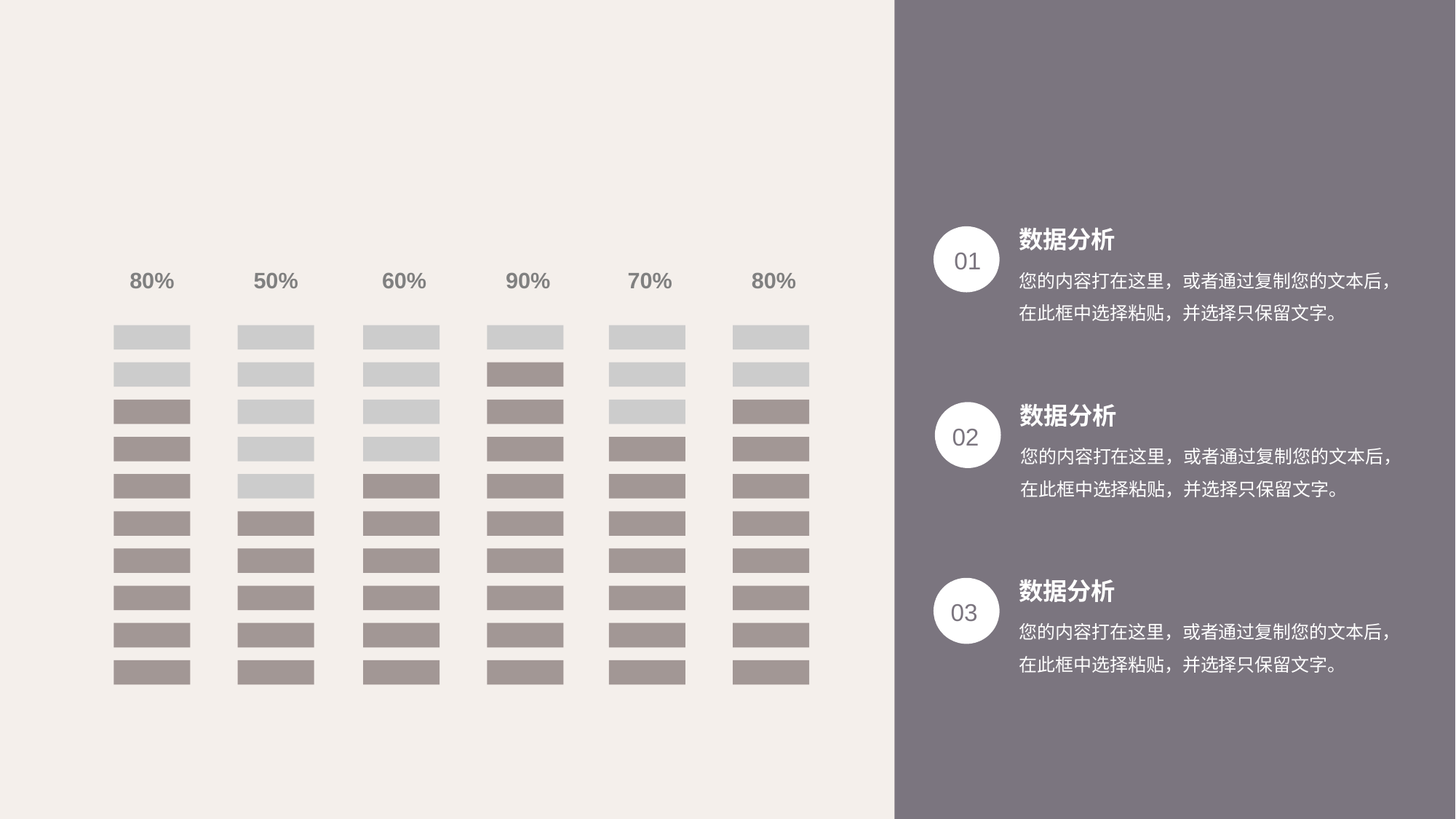

数据分析

01
您的内容打在这里，或者通过复制您的文本后，在此框中选择粘贴，并选择只保留文字。
80%
50%
60%
90%
70%
80%

数据分析

02
您的内容打在这里，或者通过复制您的文本后，在此框中选择粘贴，并选择只保留文字。
数据分析

03
您的内容打在这里，或者通过复制您的文本后，在此框中选择粘贴，并选择只保留文字。